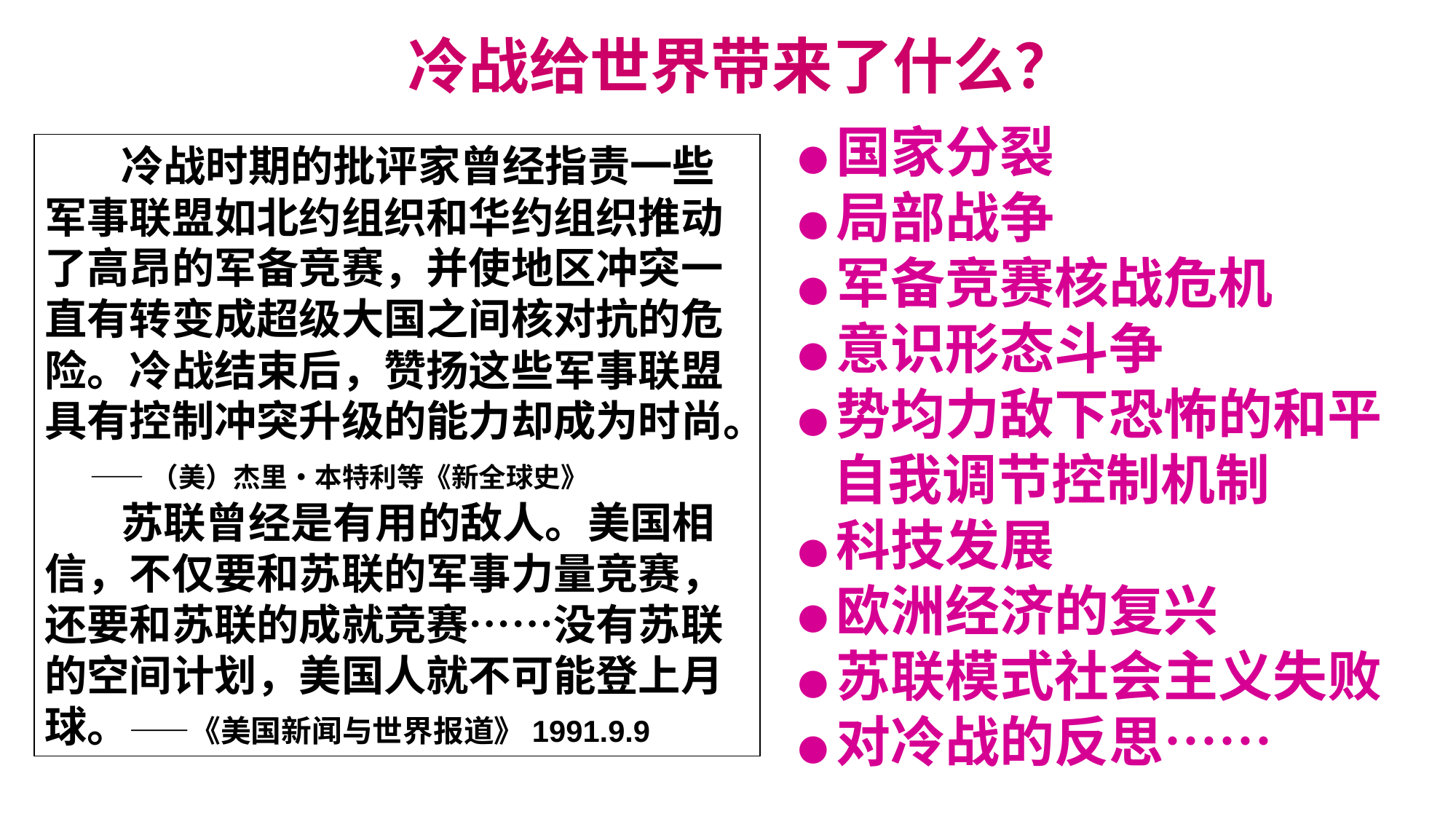

冷战给世界带来了什么？
●国家分裂
●局部战争
●军备竞赛核战危机
●意识形态斗争
●势均力敌下恐怖的和平
    自我调节控制机制
●科技发展
●欧洲经济的复兴
●苏联模式社会主义失败
●对冷战的反思……
       冷战时期的批评家曾经指责一些军事联盟如北约组织和华约组织推动了高昂的军备竞赛，并使地区冲突一直有转变成超级大国之间核对抗的危险。冷战结束后，赞扬这些军事联盟具有控制冲突升级的能力却成为时尚。
     ——（美）杰里•本特利等《新全球史》
          苏联曾经是有用的敌人。美国相信，不仅要和苏联的军事力量竞赛，还要和苏联的成就竞赛……没有苏联的空间计划，美国人就不可能登上月球。——《美国新闻与世界报道》1991.9.9